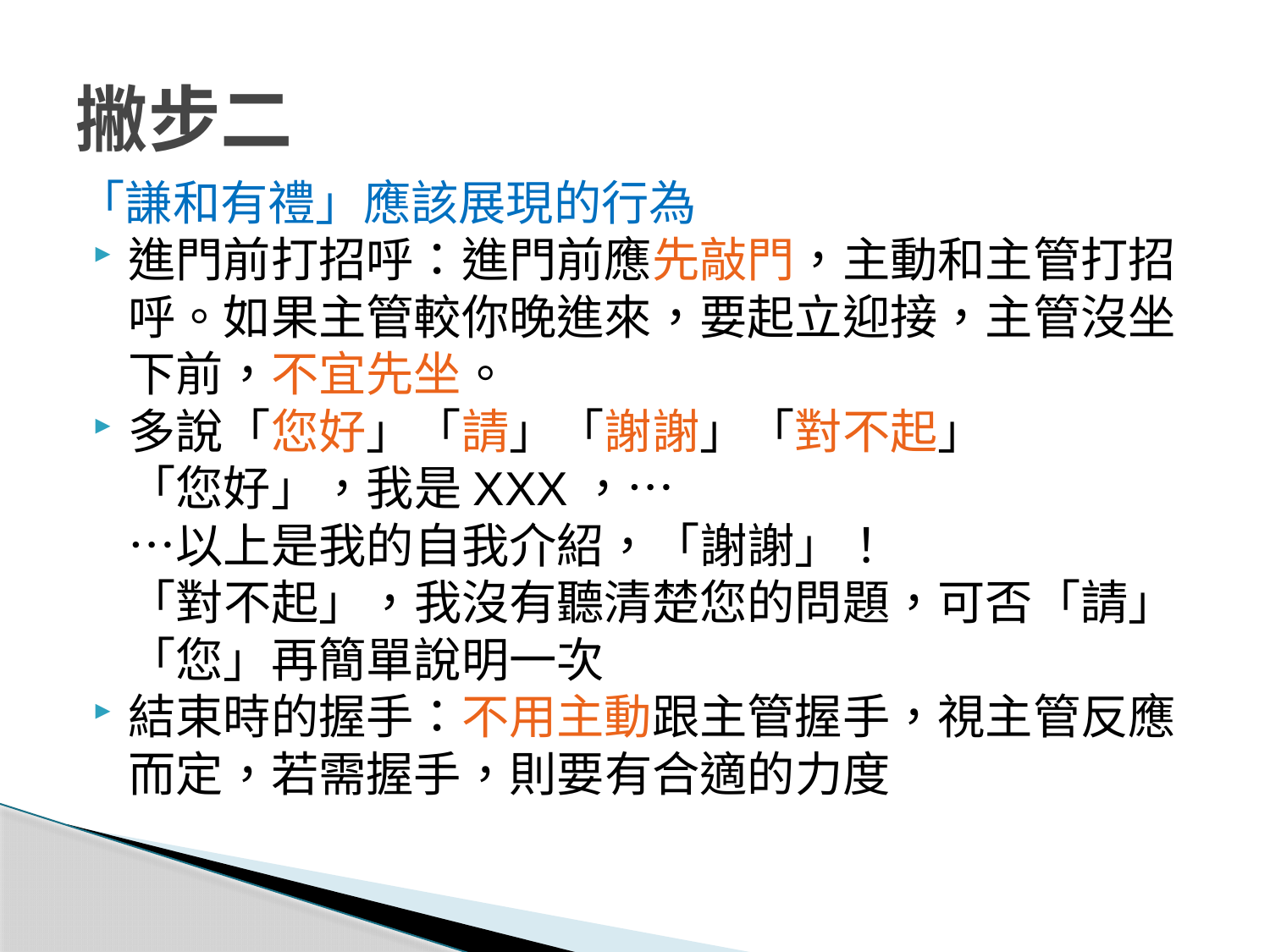

# 撇步二
「謙和有禮」應該展現的行為
進門前打招呼：進門前應先敲門，主動和主管打招呼。如果主管較你晚進來，要起立迎接，主管沒坐下前，不宜先坐。
多說「您好」「請」「謝謝」「對不起」
「您好」，我是XXX，…
…以上是我的自我介紹，「謝謝」！
「對不起」，我沒有聽清楚您的問題，可否「請」 「您」再簡單說明一次
結束時的握手：不用主動跟主管握手，視主管反應而定，若需握手，則要有合適的力度